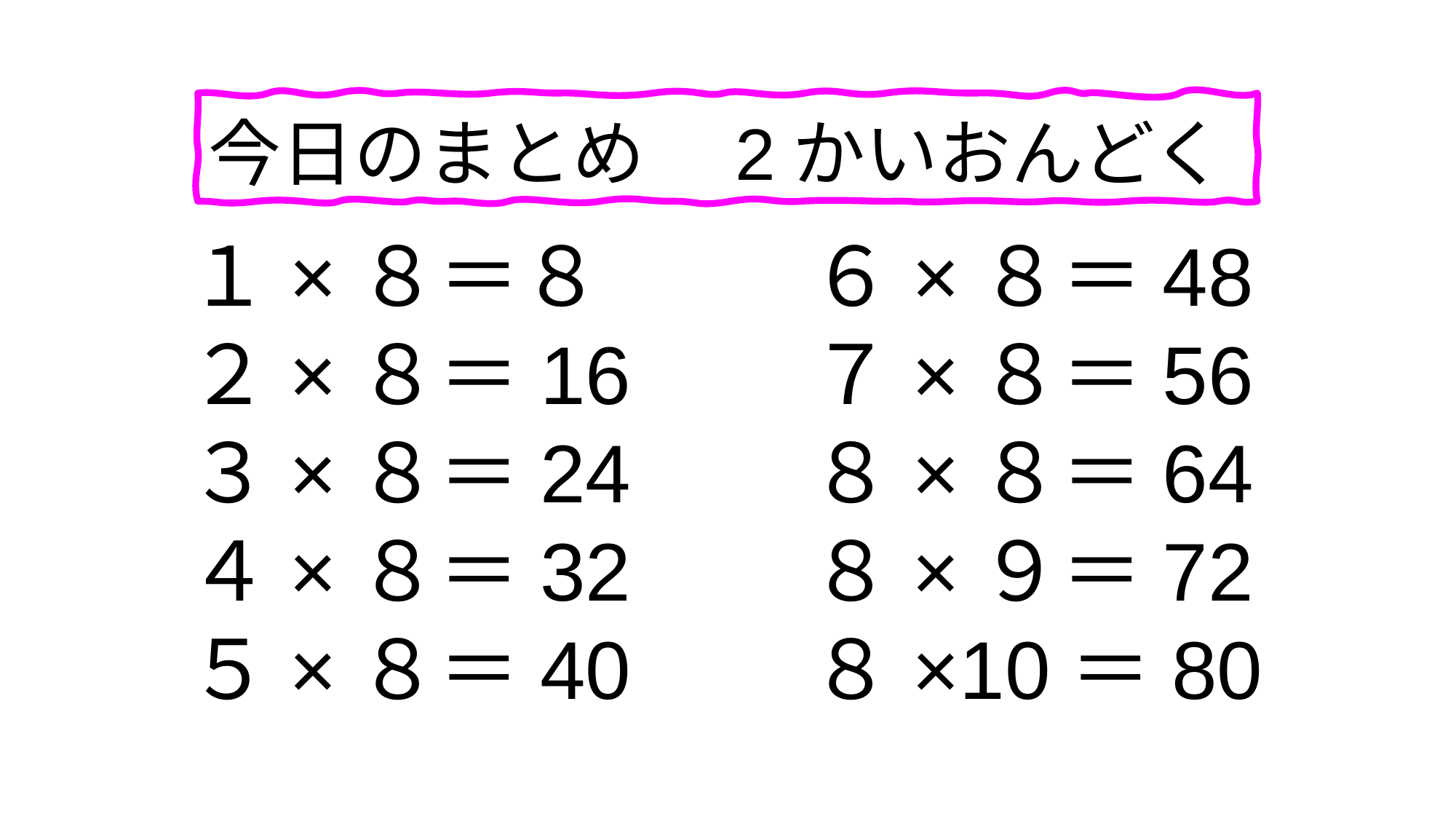

今日のまとめ　2かいおんどく
１×８＝８
２×８＝16
３×８＝24
４×８＝32
５×８＝40
６×８＝48
７×８＝56
８×８＝64
８×９＝72
８×10＝80